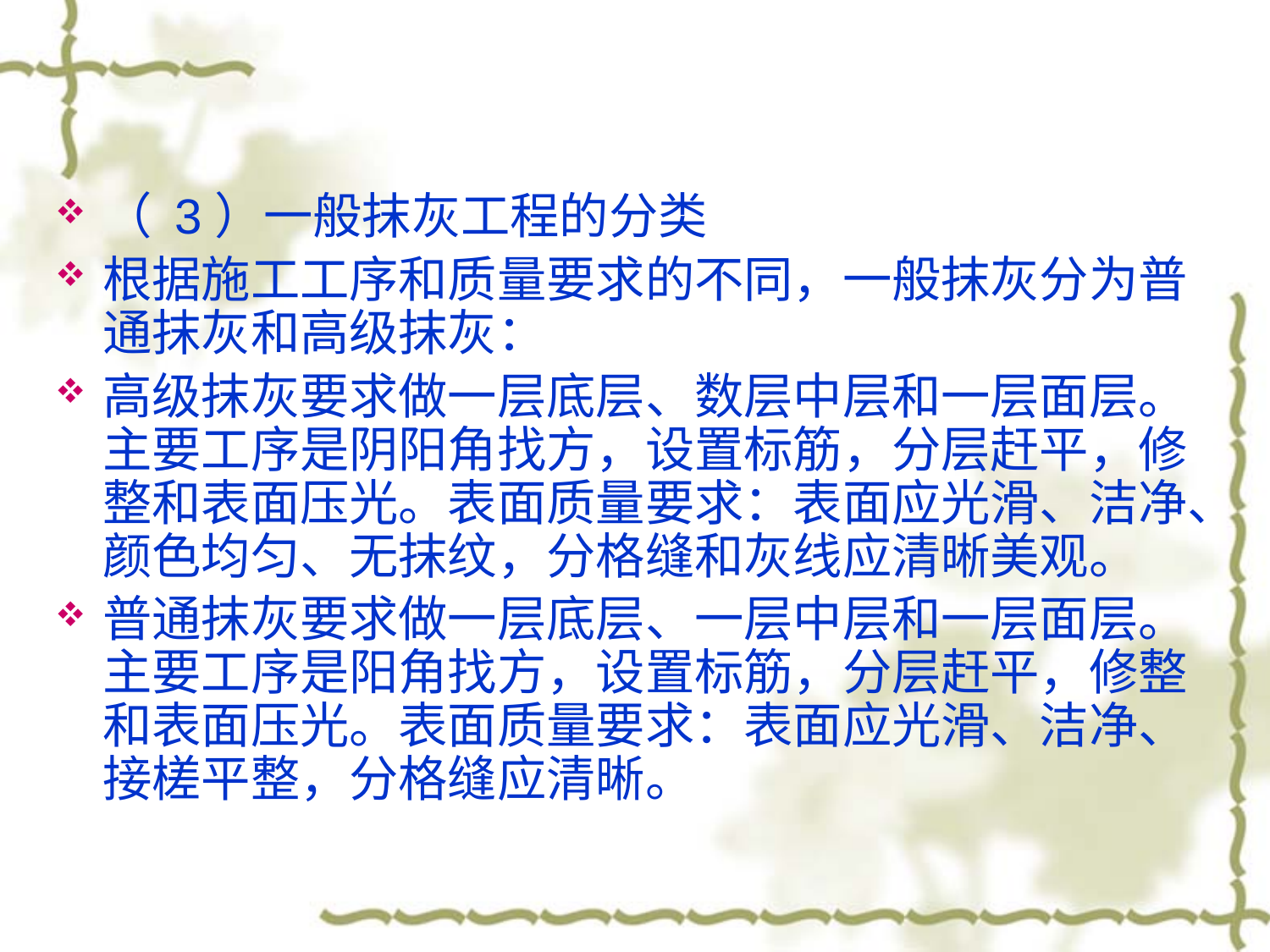

#

（ 3）一般抹灰工程的分类
根据施工工序和质量要求的不同，一般抹灰分为普通抹灰和高级抹灰：
高级抹灰要求做一层底层、数层中层和一层面层。主要工序是阴阳角找方，设置标筋，分层赶平，修整和表面压光。表面质量要求：表面应光滑、洁净、颜色均匀、无抹纹，分格缝和灰线应清晰美观。
普通抹灰要求做一层底层、一层中层和一层面层。主要工序是阳角找方，设置标筋，分层赶平，修整和表面压光。表面质量要求：表面应光滑、洁净、接槎平整，分格缝应清晰。